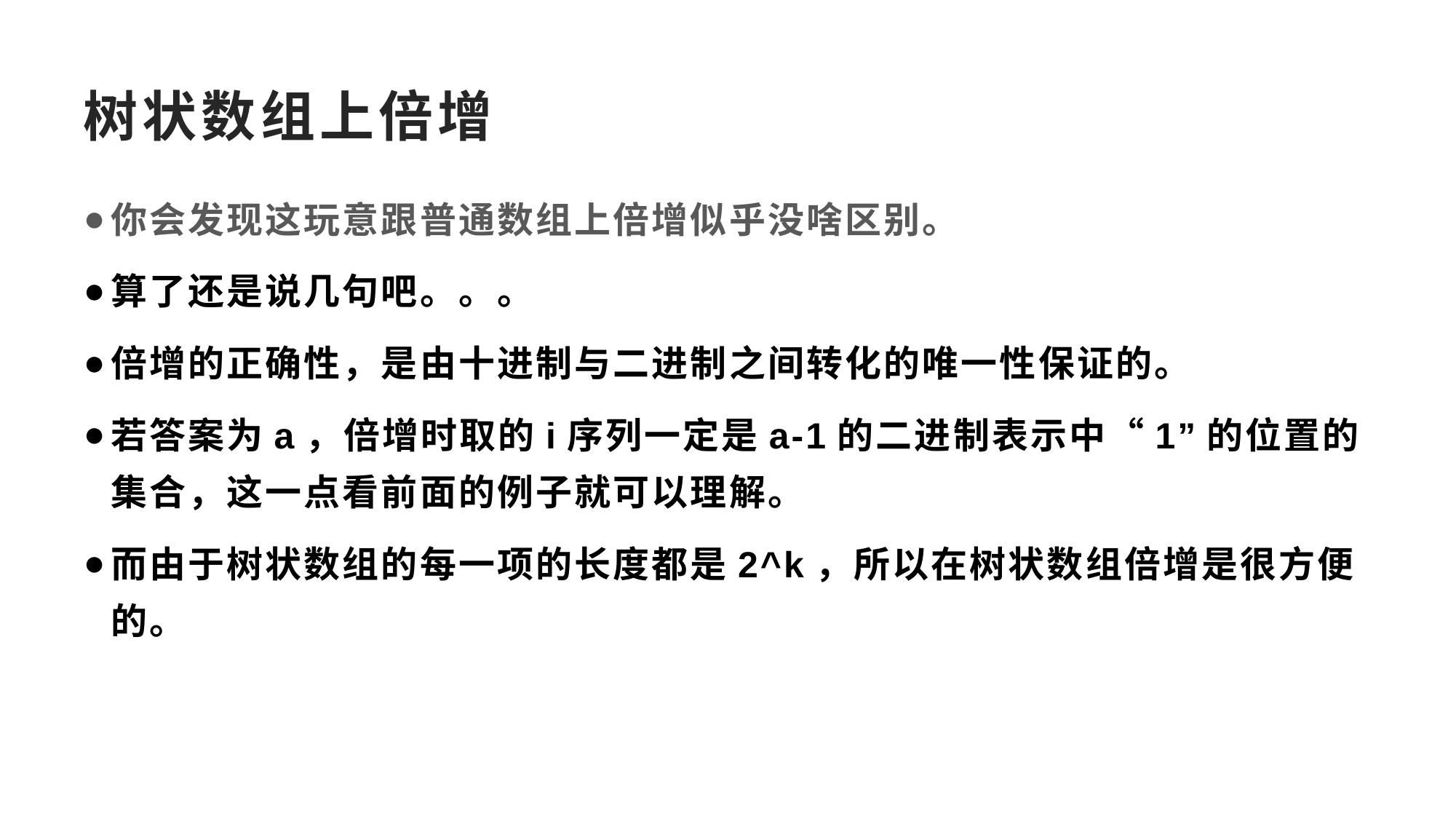

# 树状数组上倍增
你会发现这玩意跟普通数组上倍增似乎没啥区别。
算了还是说几句吧。。。
倍增的正确性，是由十进制与二进制之间转化的唯一性保证的。
若答案为a，倍增时取的i序列一定是a-1的二进制表示中“1”的位置的集合，这一点看前面的例子就可以理解。
而由于树状数组的每一项的长度都是2^k，所以在树状数组倍增是很方便的。